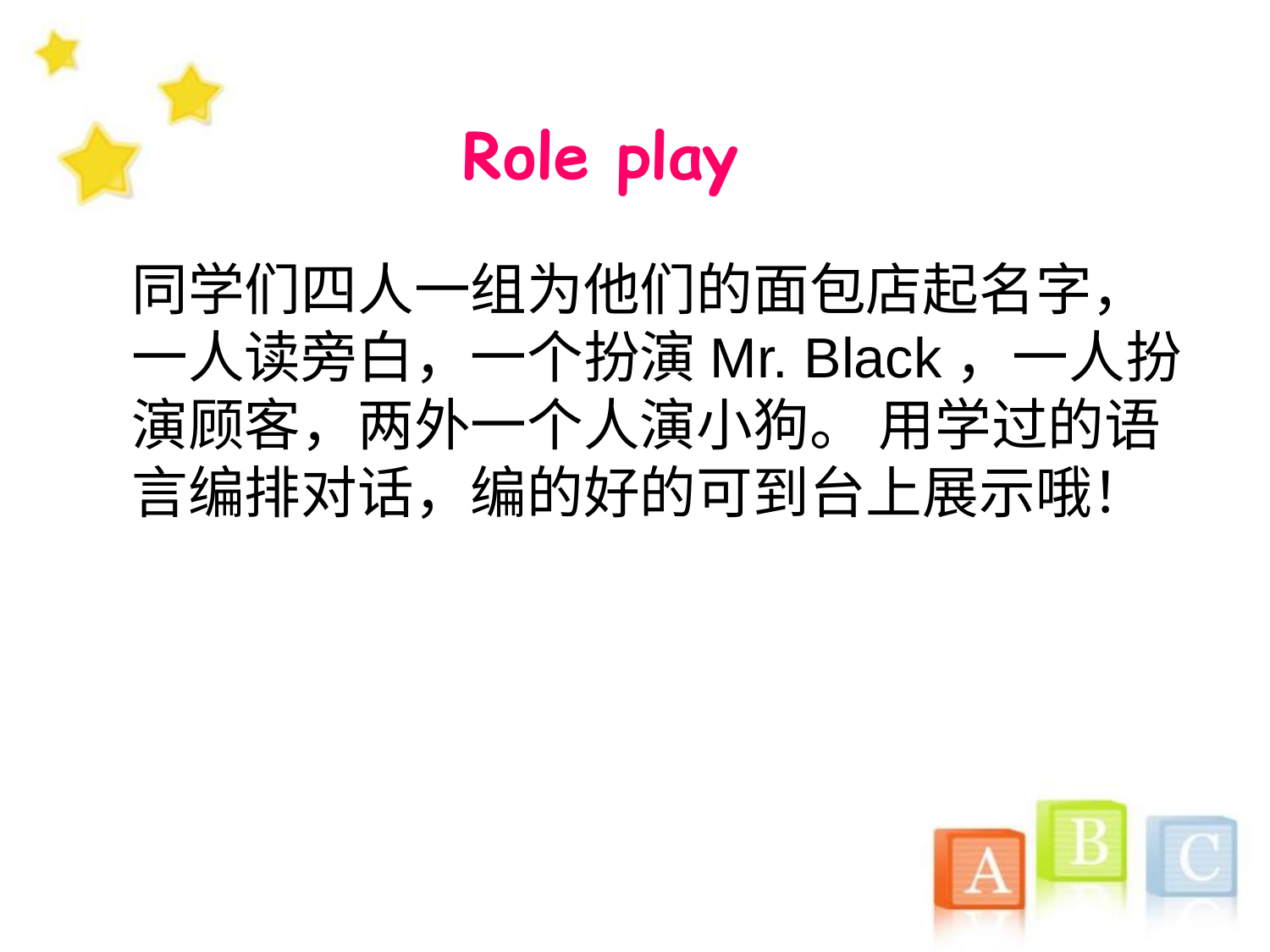

Role play
同学们四人一组为他们的面包店起名字，一人读旁白，一个扮演Mr. Black，一人扮演顾客，两外一个人演小狗。 用学过的语言编排对话，编的好的可到台上展示哦！